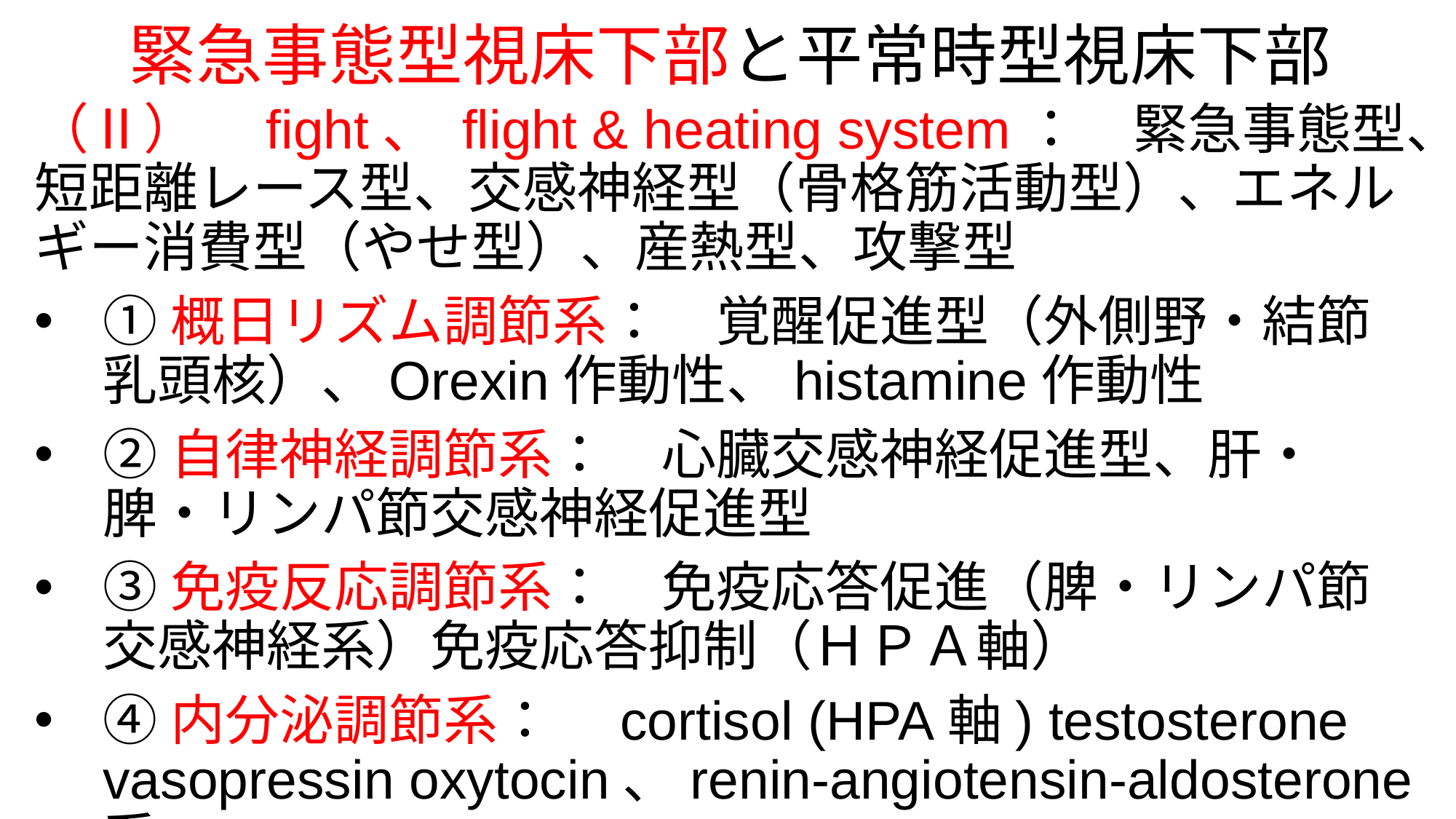

# 緊急事態型視床下部と平常時型視床下部
（Ⅱ）　fight、 flight & heating system：　緊急事態型、短距離レース型、交感神経型（骨格筋活動型）、エネルギー消費型（やせ型）、産熱型、攻撃型
①概日リズム調節系：　覚醒促進型（外側野・結節乳頭核）、Orexin作動性、histamine作動性
②自律神経調節系：　心臓交感神経促進型、肝・脾・リンパ節交感神経促進型
③免疫反応調節系：　免疫応答促進（脾・リンパ節交感神経系）免疫応答抑制（ＨＰＡ軸）
④内分泌調節系：　cortisol (HPA軸) testosterone vasopressin oxytocin、renin-angiotensin-aldosterone系